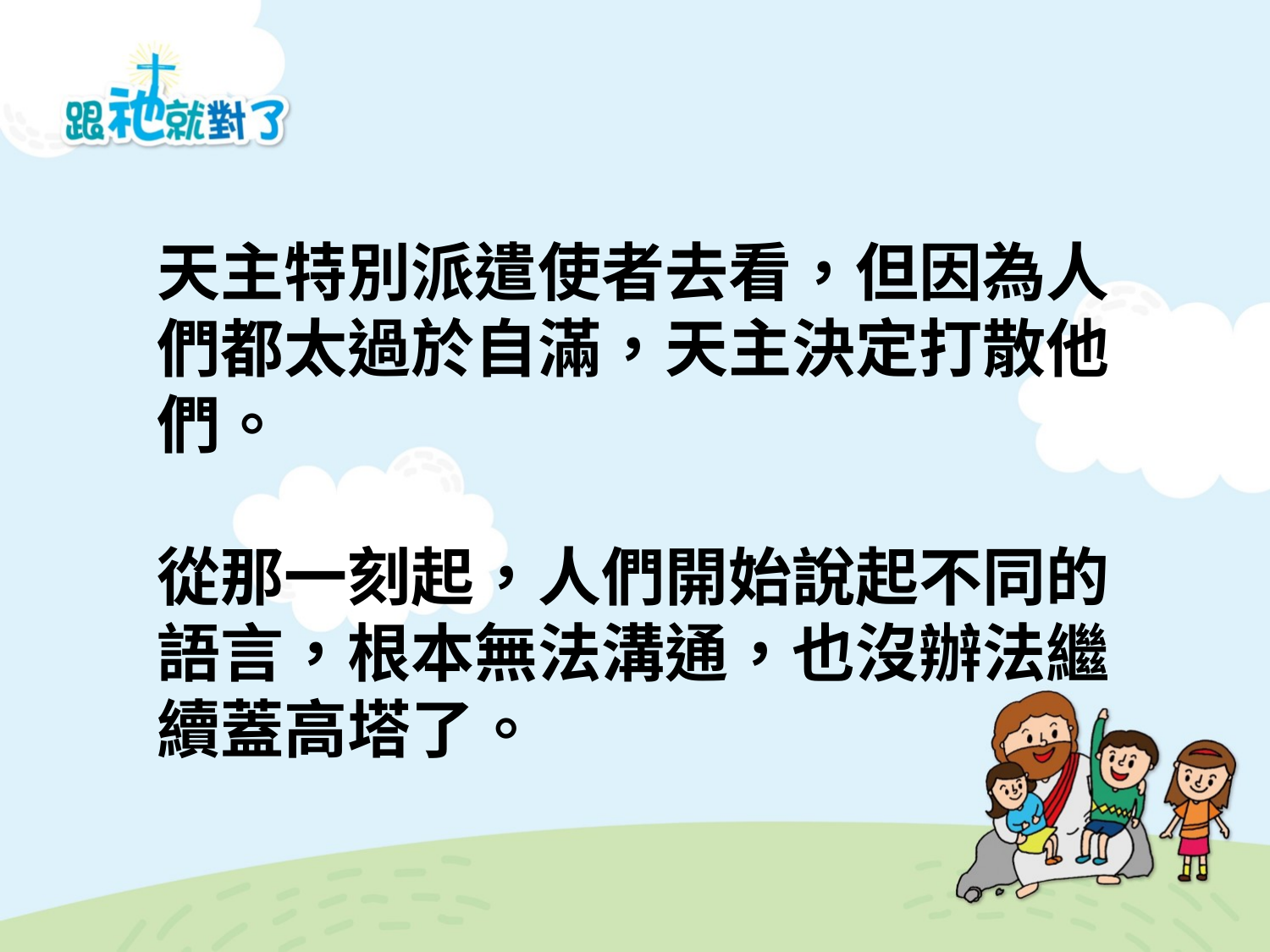

天主特別派遣使者去看，但因為人們都太過於自滿，天主決定打散他們。

從那一刻起，人們開始說起不同的語言，根本無法溝通，也沒辦法繼續蓋高塔了。